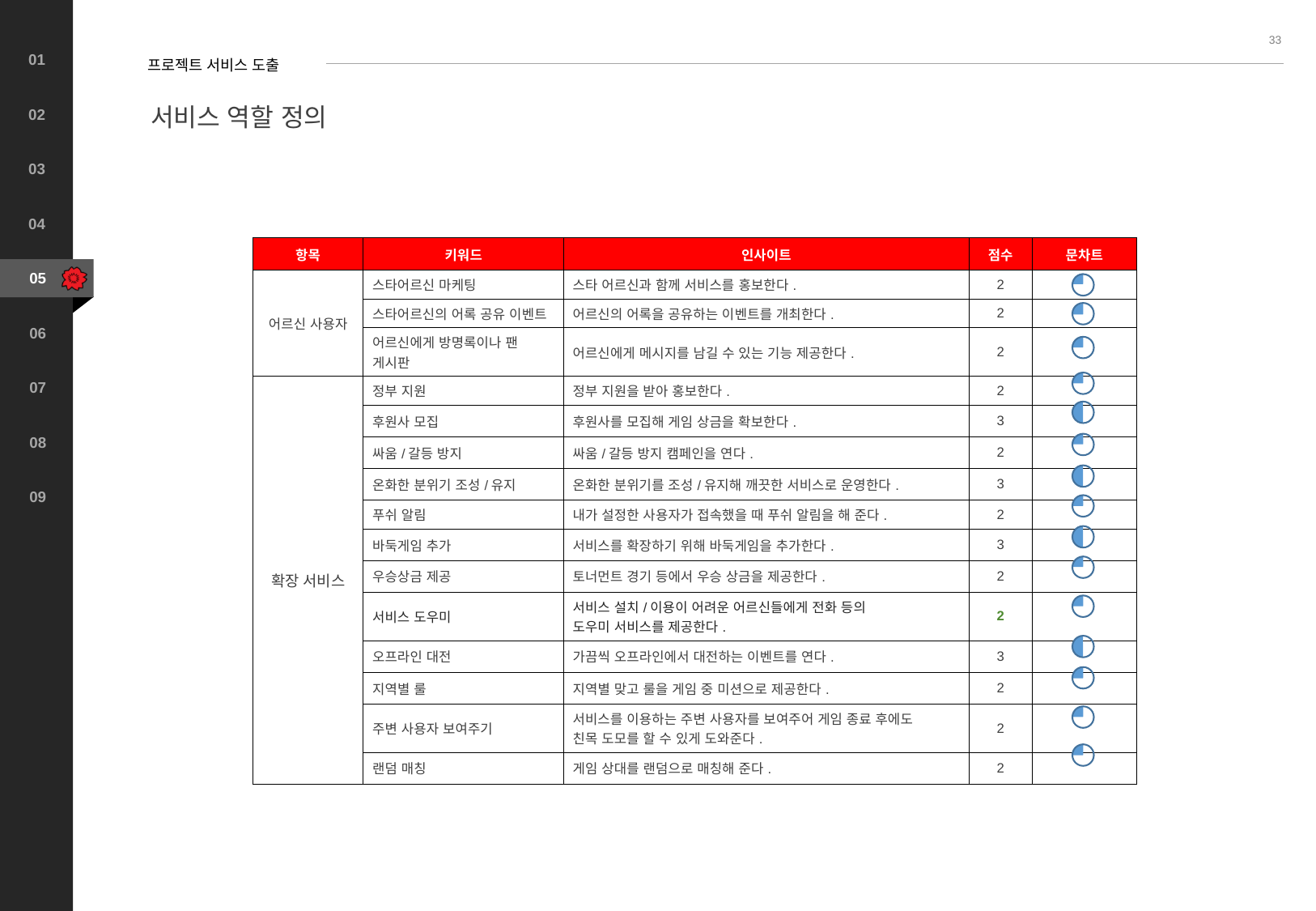

33
프로젝트 서비스 도출
서비스 역할 정의
| 항목 | 키워드 | 인사이트 | 점수 | 문차트 |
| --- | --- | --- | --- | --- |
| 어르신 사용자 | 스타어르신 마케팅 | 스타 어르신과 함께 서비스를 홍보한다. | 2 |  |
|  | 스타어르신의 어록 공유 이벤트 | 어르신의 어록을 공유하는 이벤트를 개최한다. | 2 |  |
|  | 어르신에게 방명록이나 팬 게시판 | 어르신에게 메시지를 남길 수 있는 기능 제공한다. | 2 |  |
| 확장 서비스 | 정부 지원 | 정부 지원을 받아 홍보한다. | 2 |  |
|  | 후원사 모집 | 후원사를 모집해 게임 상금을 확보한다. | 3 |  |
|  | 싸움/갈등 방지 | 싸움/갈등 방지 캠페인을 연다. | 2 |  |
|  | 온화한 분위기 조성/유지 | 온화한 분위기를 조성/유지해 깨끗한 서비스로 운영한다. | 3 |  |
|  | 푸쉬 알림 | 내가 설정한 사용자가 접속했을 때 푸쉬 알림을 해 준다. | 2 |  |
|  | 바둑게임 추가 | 서비스를 확장하기 위해 바둑게임을 추가한다. | 3 |  |
|  | 우승상금 제공 | 토너먼트 경기 등에서 우승 상금을 제공한다. | 2 |  |
|  | 서비스 도우미 | 서비스 설치/이용이 어려운 어르신들에게 전화 등의 도우미 서비스를 제공한다. | 2 |  |
|  | 오프라인 대전 | 가끔씩 오프라인에서 대전하는 이벤트를 연다. | 3 |  |
|  | 지역별 룰 | 지역별 맞고 룰을 게임 중 미션으로 제공한다. | 2 |  |
|  | 주변 사용자 보여주기 | 서비스를 이용하는 주변 사용자를 보여주어 게임 종료 후에도 친목 도모를 할 수 있게 도와준다. | 2 |  |
|  | 랜덤 매칭 | 게임 상대를 랜덤으로 매칭해 준다. | 2 |  |